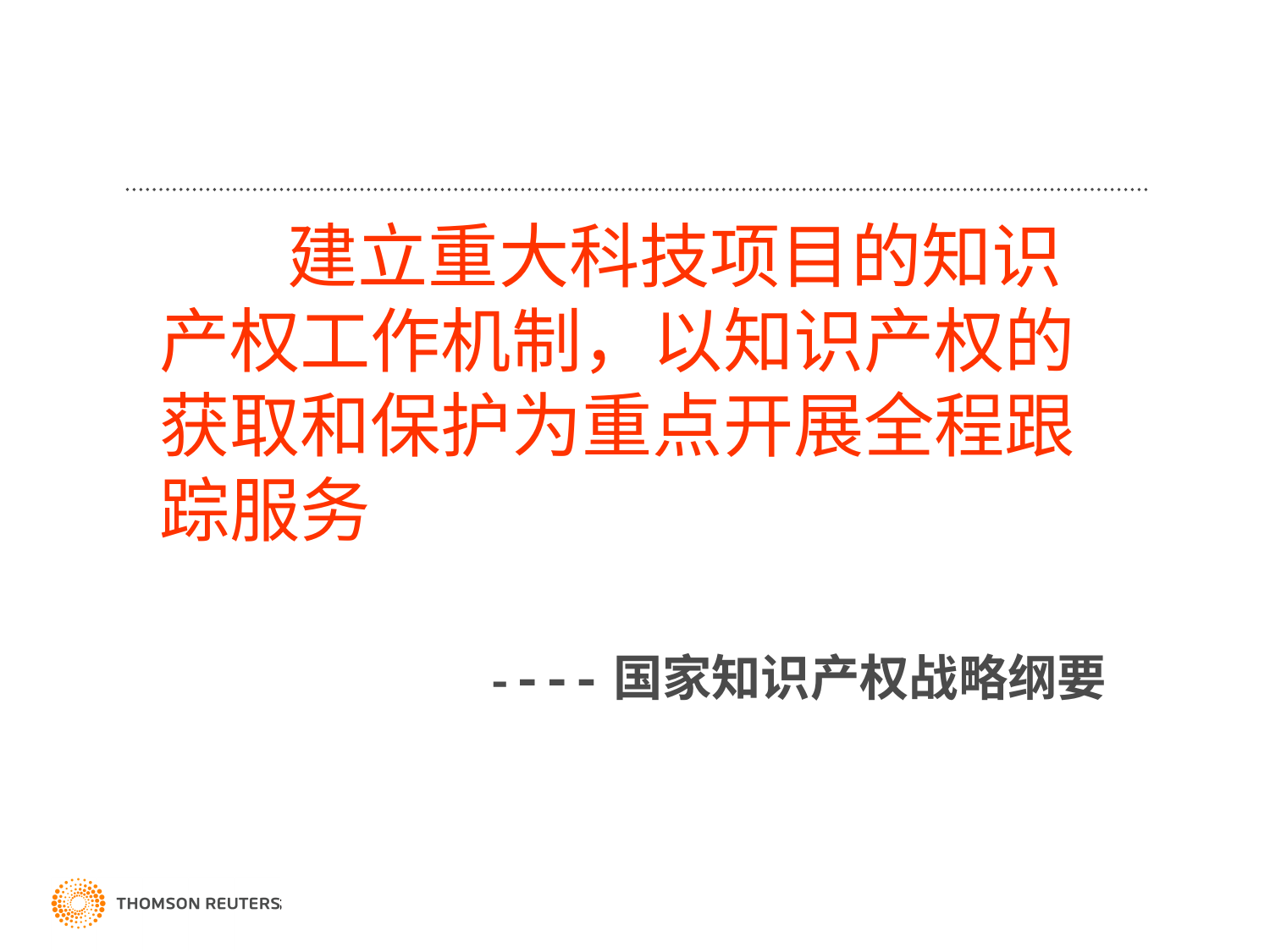

#
         建立重大科技项目的知识产权工作机制，以知识产权的获取和保护为重点开展全程跟踪服务

  ----国家知识产权战略纲要